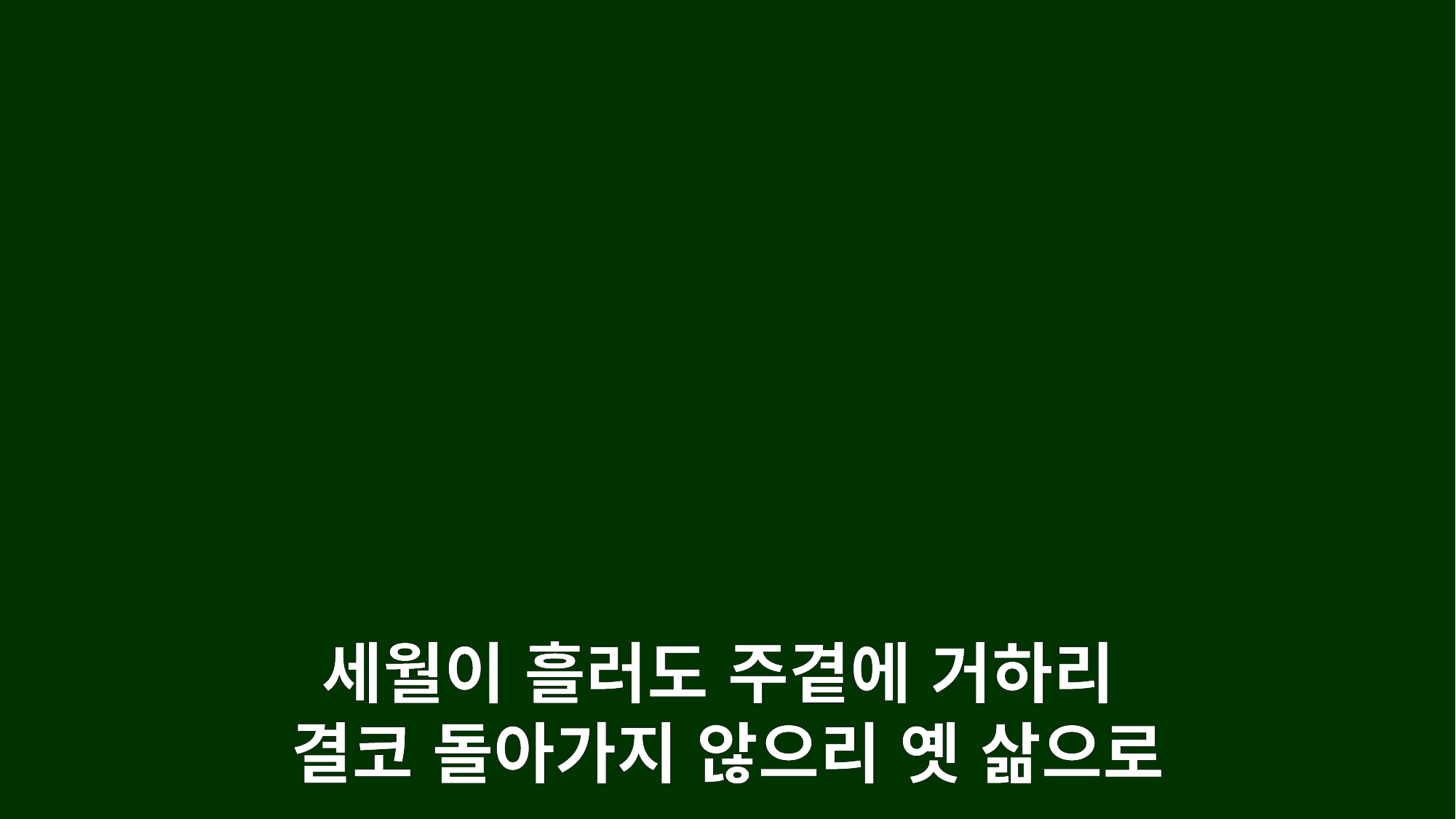

세월이 흘러도 주곁에 거하리
결코 돌아가지 않으리 옛 삶으로